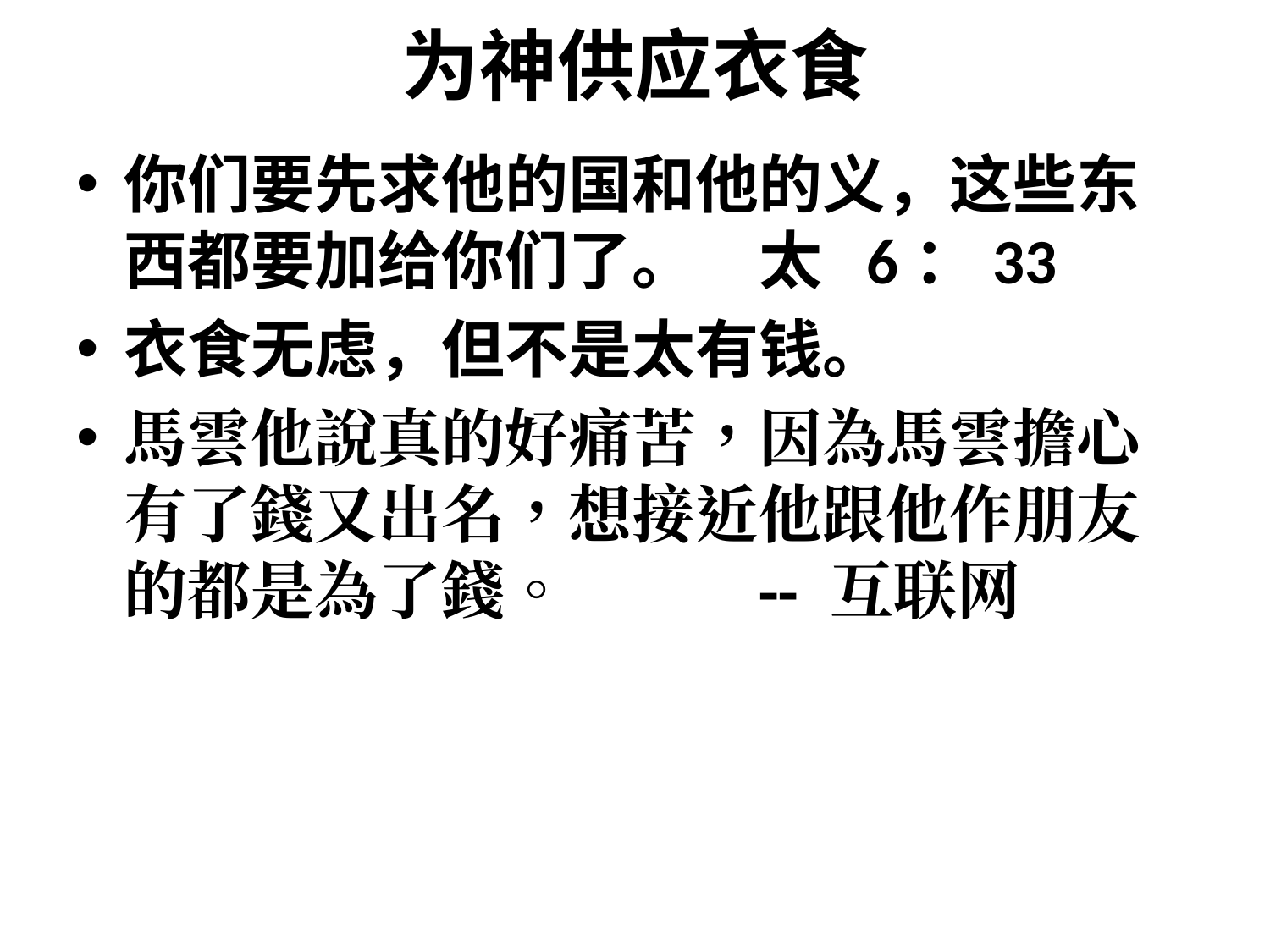

# 为神供应衣食
你们要先求他的国和他的义，这些东西都要加给你们了。 	太  6：33
衣食无虑，但不是太有钱。
馬雲他說真的好痛苦，因為馬雲擔心有了錢又出名，想接近他跟他作朋友的都是為了錢。		-- 互联网